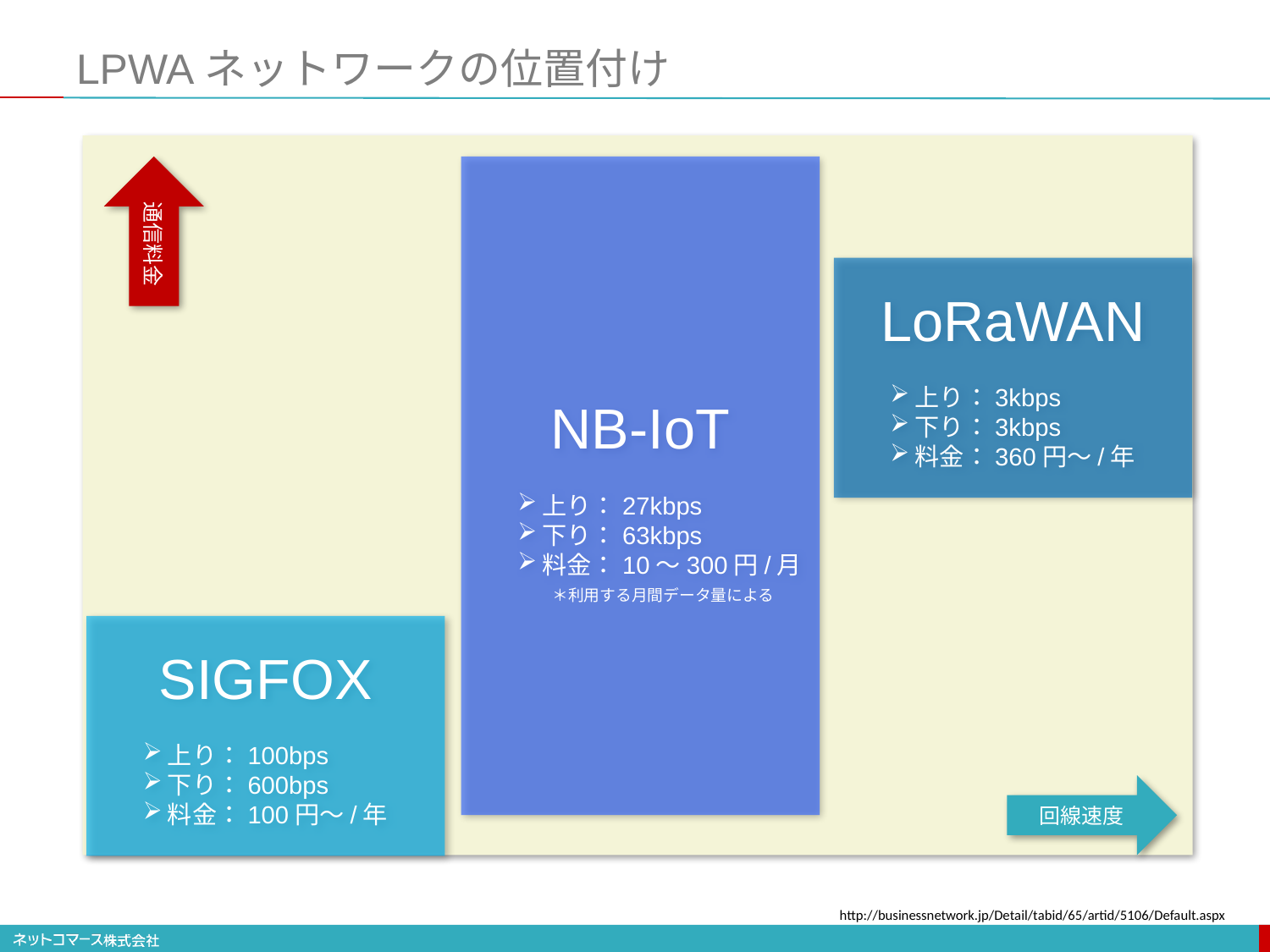

# LPWAネットワークの位置付け

通信料金
NB-IoT

上り：27kbps
下り：63kbps
料金：10〜300円/月
LoRaWAN

上り：3kbps
下り：3kbps
料金：360円〜/年
＊利用する月間データ量による
SIGFOX

上り：100bps
下り：600bps
料金：100円〜/年
回線速度
http://businessnetwork.jp/Detail/tabid/65/artid/5106/Default.aspx